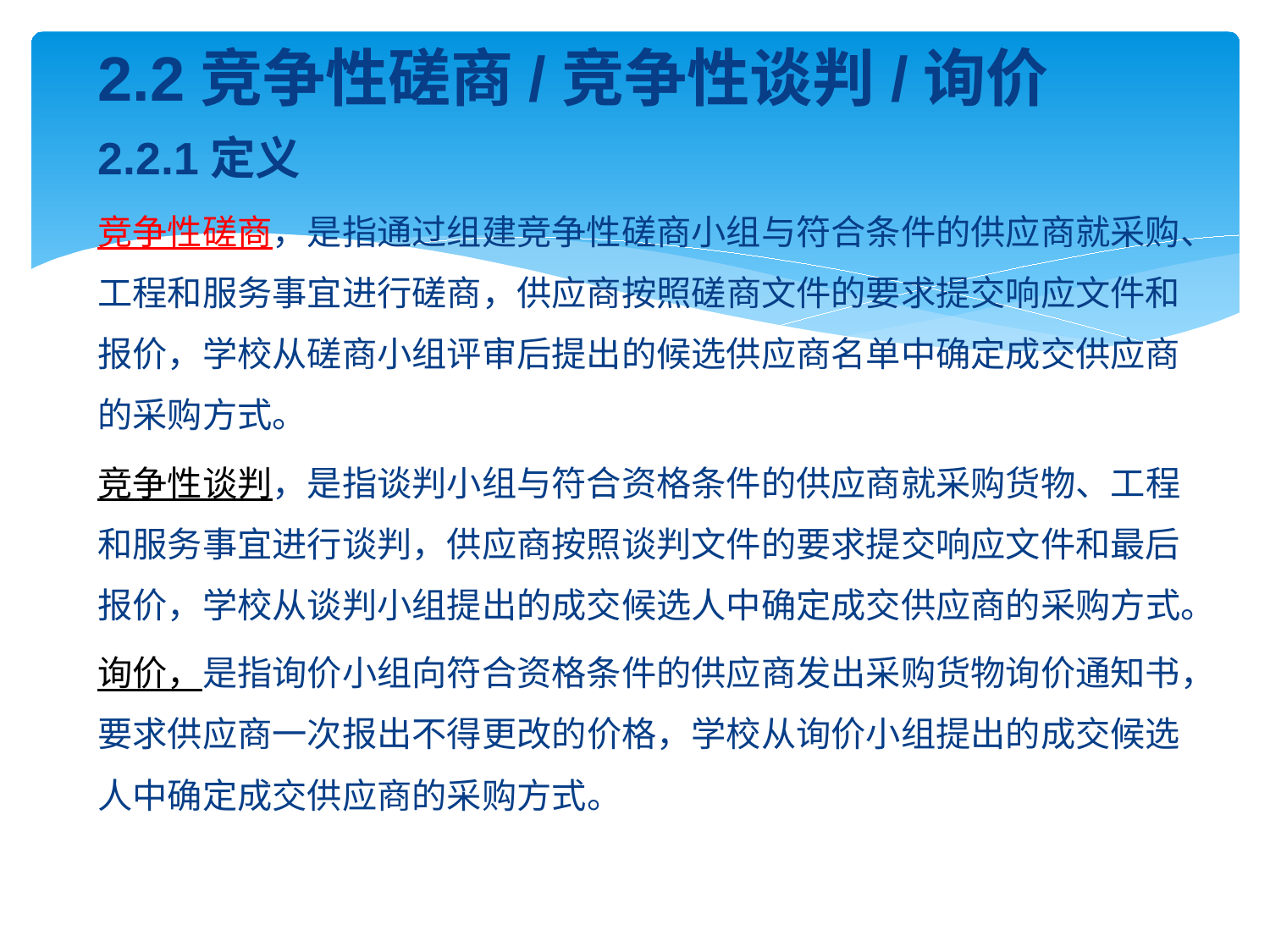

2.2竞争性磋商/竞争性谈判/询价
2.2.1定义
竞争性磋商，是指通过组建竞争性磋商小组与符合条件的供应商就采购、工程和服务事宜进行磋商，供应商按照磋商文件的要求提交响应文件和报价，学校从磋商小组评审后提出的候选供应商名单中确定成交供应商的采购方式。
竞争性谈判，是指谈判小组与符合资格条件的供应商就采购货物、工程和服务事宜进行谈判，供应商按照谈判文件的要求提交响应文件和最后报价，学校从谈判小组提出的成交候选人中确定成交供应商的采购方式。
询价，是指询价小组向符合资格条件的供应商发出采购货物询价通知书，要求供应商一次报出不得更改的价格，学校从询价小组提出的成交候选人中确定成交供应商的采购方式。